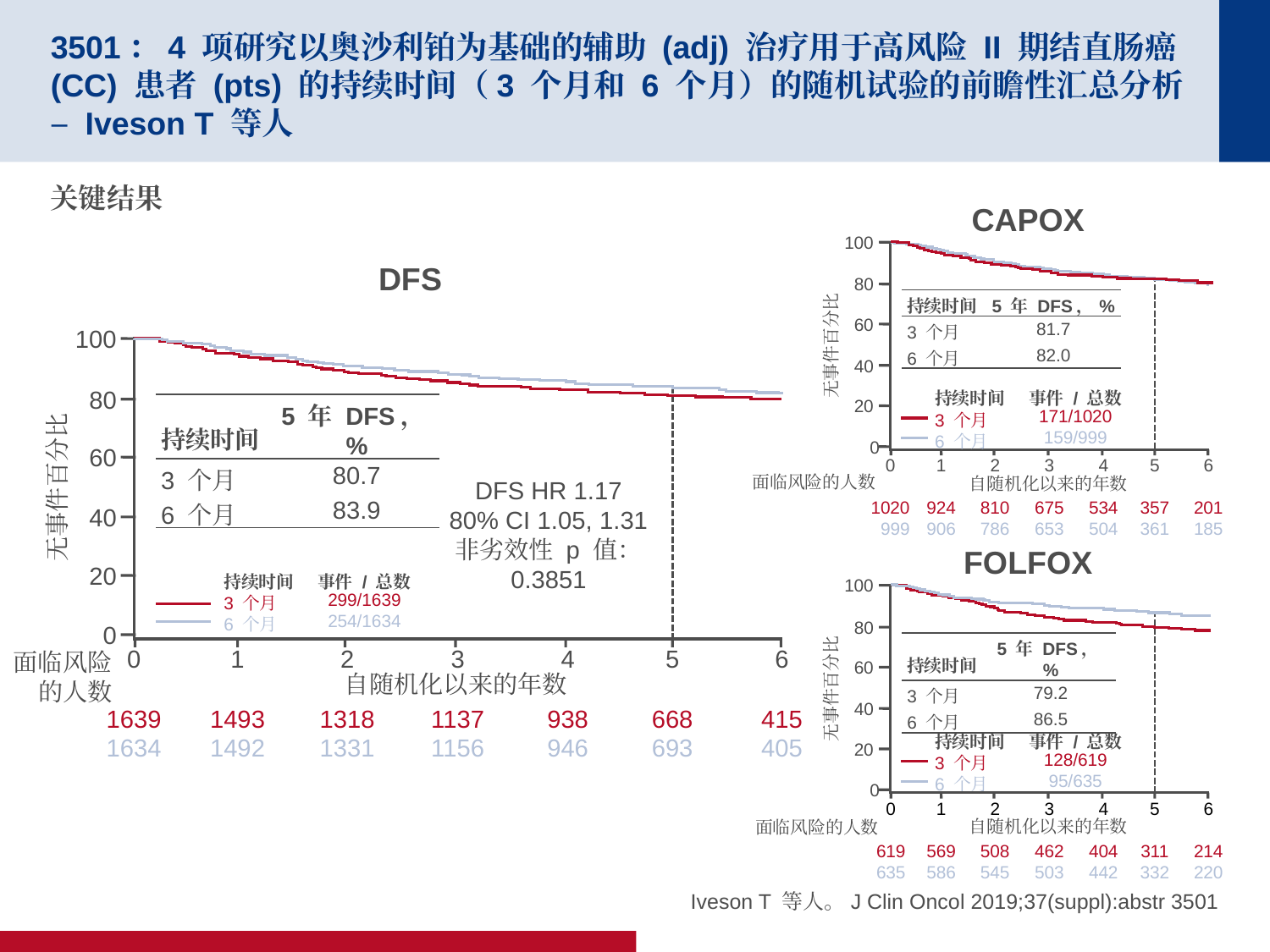

# 3501：4 项研究以奥沙利铂为基础的辅助 (adj) 治疗用于高风险 II 期结直肠癌 (CC) 患者 (pts) 的持续时间（3 个月和 6 个月）的随机试验的前瞻性汇总分析 – Iveson T 等人
关键结果
CAPOX
100

80

60

无事件百分比
40

20

0

1

924
906
2

810
786
0

1020
999
3

675
653
4

534
504
5

357
361
6

201
185

面临风险的人数
自随机化以来的年数
DFS
| 持续时间 | 5 年 DFS，% |
| --- | --- |
| 3 个月 | 81.7 |
| 6 个月 | 82.0 |
100

80

60

无事件百分比
40

20

0

1

1493
1492
2

1318
1331
0

1639
1634
3

1137
1156
4

938
946
5

668
693
6

415
405

面临风险
的人数
自随机化以来的年数

| 持续时间 | 事件 / 总数 |
| --- | --- |
| 3 个月 | 171/1020 |
| 6 个月 | 159/999 |
| 持续时间 | 5 年 DFS，% |
| --- | --- |
| 3 个月 | 80.7 |
| 6 个月 | 83.9 |
DFS HR 1.17
80% CI 1.05, 1.31
非劣效性 p 值：
0.3851
FOLFOX
100

80

60

无事件百分比
40

20

0

1

569
586

2

508
545

6

214
220
0

619
635
3

462
503

4

404
442
5

311
332

自随机化以来的年数
面临风险的人数
| 持续时间 | 事件 / 总数 |
| --- | --- |
| 3 个月 | 299/1639 |
| 6 个月 | 254/1634 |

| 持续时间 | 5 年 DFS，% |
| --- | --- |
| 3 个月 | 79.2 |
| 6 个月 | 86.5 |
| 持续时间 | 事件 / 总数 |
| --- | --- |
| 3 个月 | 128/619 |
| 6 个月 | 95/635 |
Iveson T 等人。J Clin Oncol 2019;37(suppl):abstr 3501